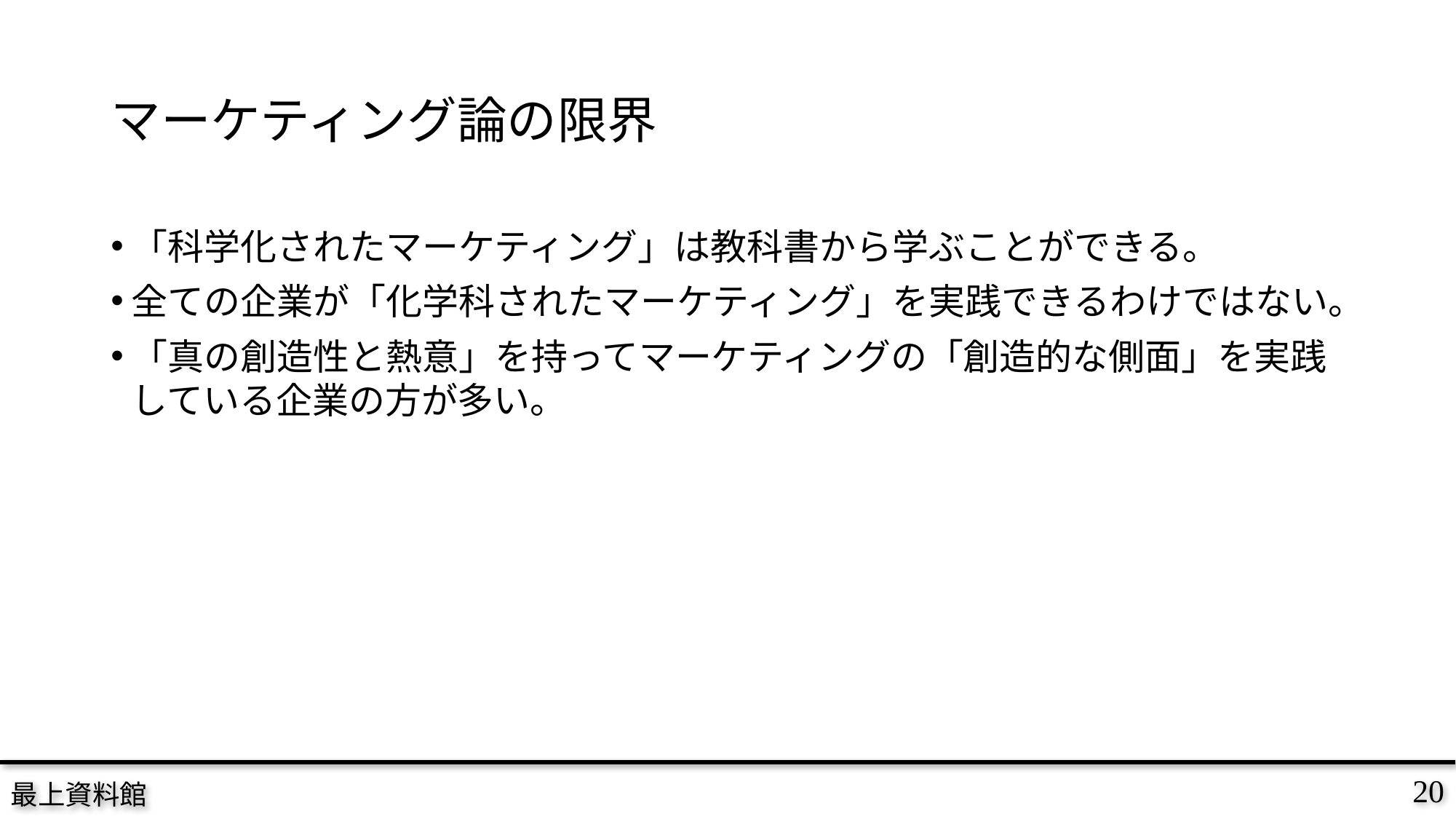

# マーケティング論の限界
「科学化されたマーケティング」は教科書から学ぶことができる。
全ての企業が「化学科されたマーケティング」を実践できるわけではない。
「真の創造性と熱意」を持ってマーケティングの「創造的な側面」を実践している企業の方が多い。